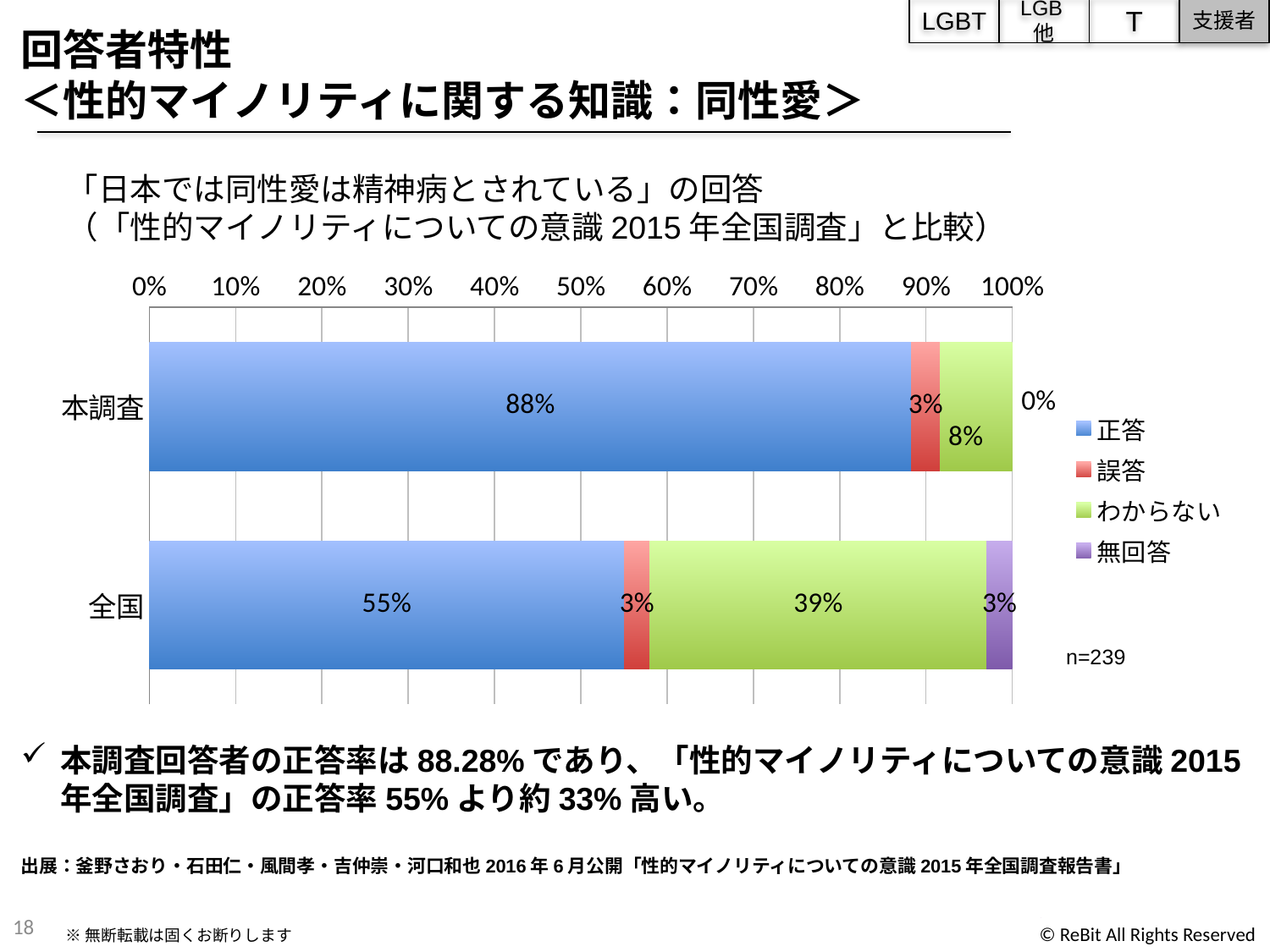

LGBT
LGB他
T
支援者
回答者特性
＜性的マイノリティに関する知識：同性愛＞
「日本では同性愛は精神病とされている」の回答
（「性的マイノリティについての意識2015年全国調査」と比較）

### Chart

| Category | 正答 | 誤答 | わからない | 無回答 |
|---|---|---|---|---|
| 本調査 | 0.882845188284519 | 0.0334728033472803 | 0.0836820083682008 | 0.0 |
| 全国 | 0.55 | 0.03 | 0.39 | 0.03 |
n=239
本調査回答者の正答率は88.28%であり、「性的マイノリティについての意識2015年全国調査」の正答率55%より約33%高い。

出展：釜野さおり・石田仁・風間孝・吉仲崇・河口和也2016年6月公開「性的マイノリティについての意識2015年全国調査報告書」
18